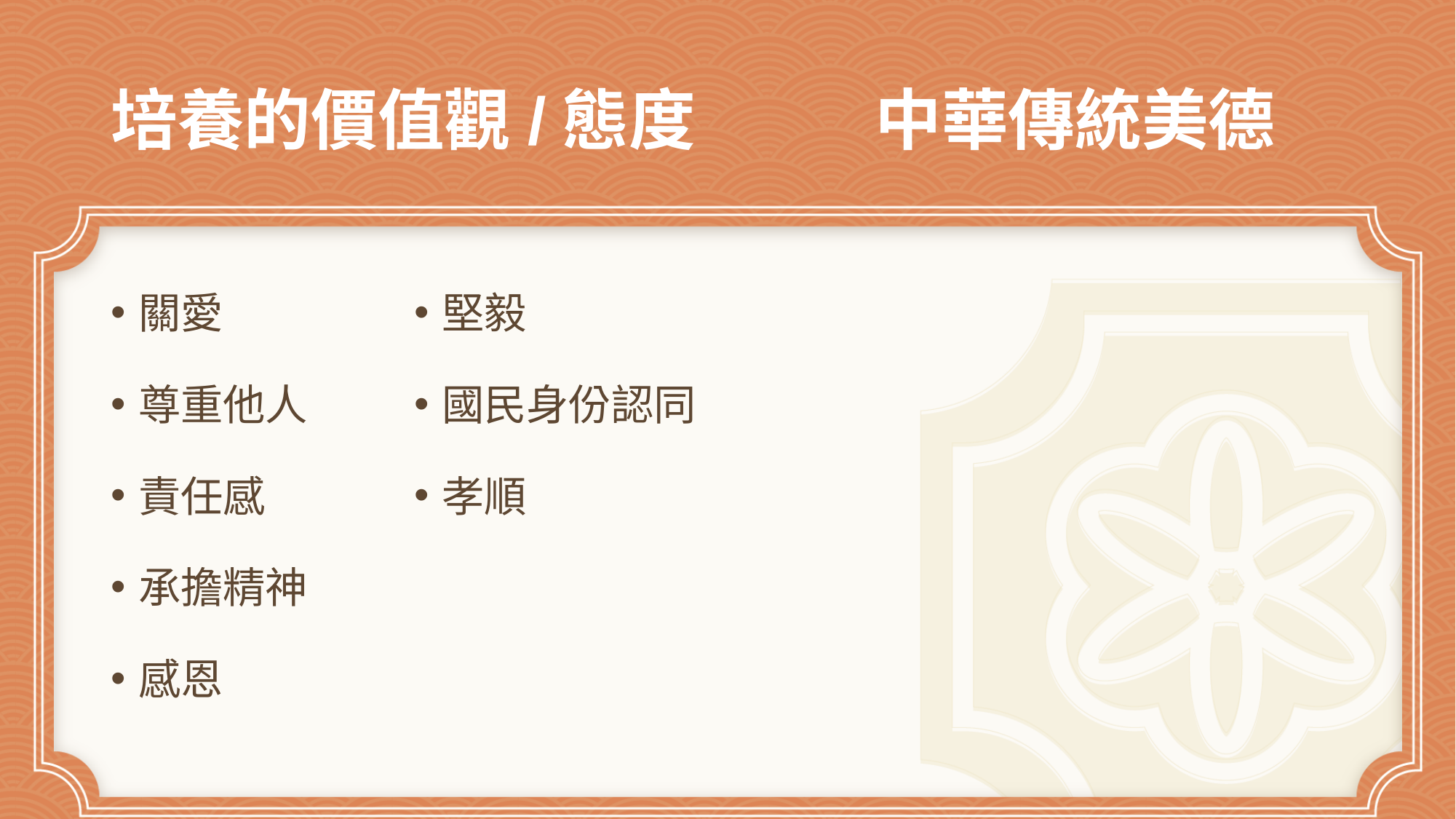

# 培養的價值觀/態度		中華傳統美德
堅毅
國民身份認同
孝順

關愛
尊重他人
責任感
承擔精神
感恩